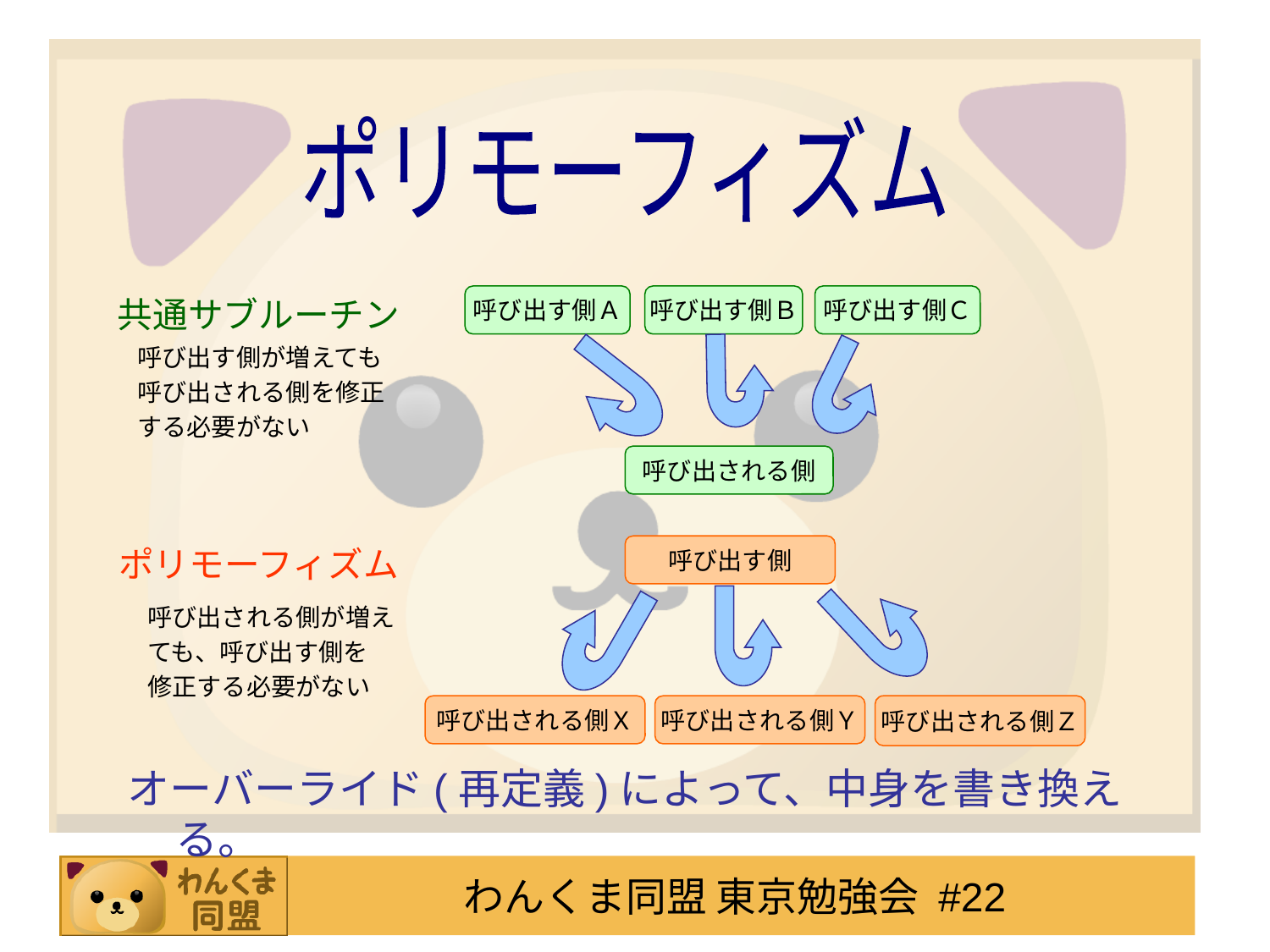

ポリモーフィズム
共通サブルーチン
呼び出す側Ａ
呼び出す側Ｂ
呼び出す側Ｃ

呼び出される側
呼び出す側が増えても
呼び出される側を修正
する必要がない
ポリモーフィズム
呼び出す側

呼び出される側Ｘ
呼び出される側Ｙ
呼び出される側Ｚ
呼び出される側が増え
ても、呼び出す側を
修正する必要がない
オーバーライド(再定義)によって、中身を書き換える。